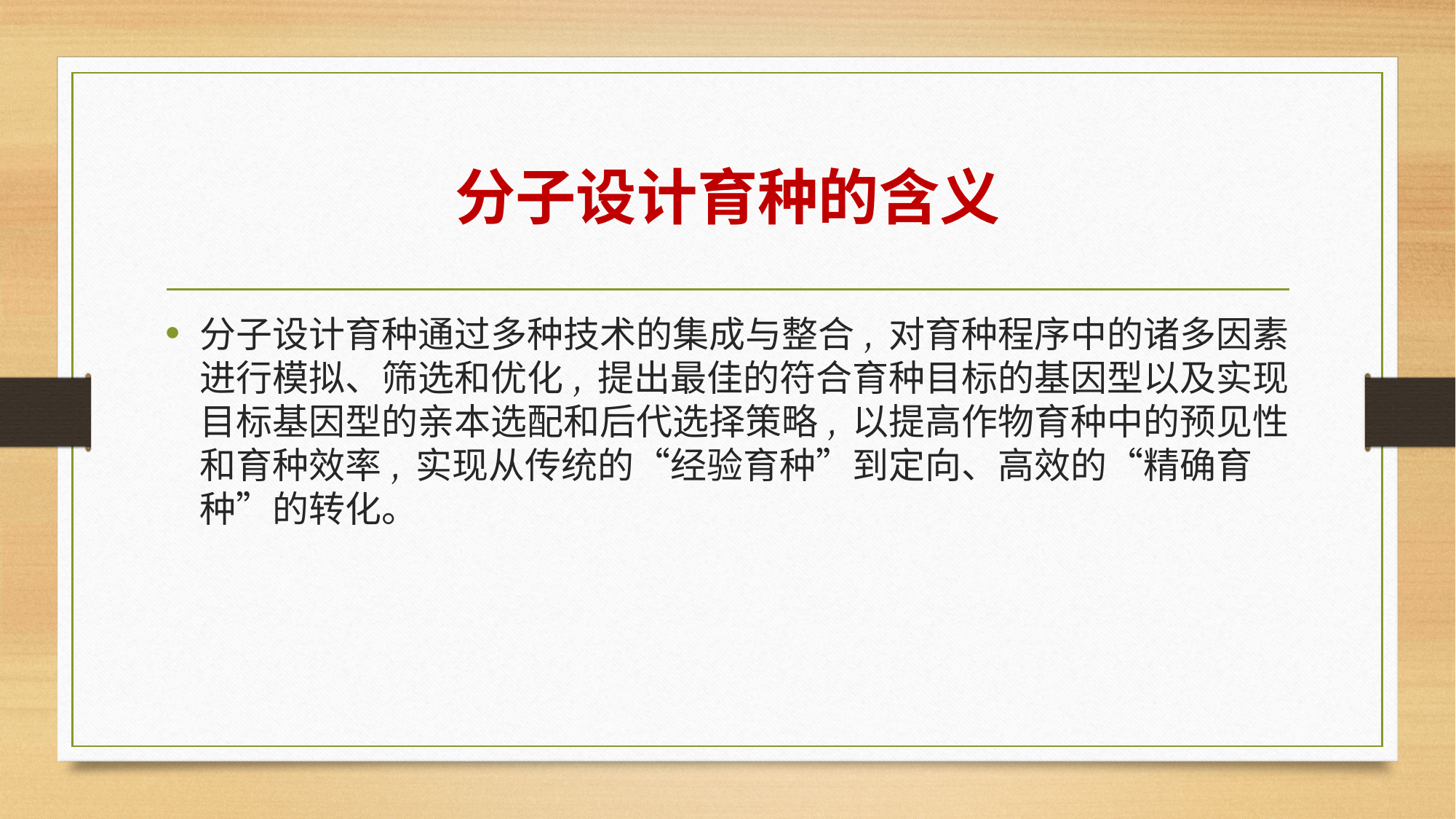

# 分子设计育种的含义
分子设计育种通过多种技术的集成与整合, 对育种程序中的诸多因素进行模拟、筛选和优化, 提出最佳的符合育种目标的基因型以及实现目标基因型的亲本选配和后代选择策略, 以提高作物育种中的预见性和育种效率, 实现从传统的“经验育种”到定向、高效的“精确育种”的转化。